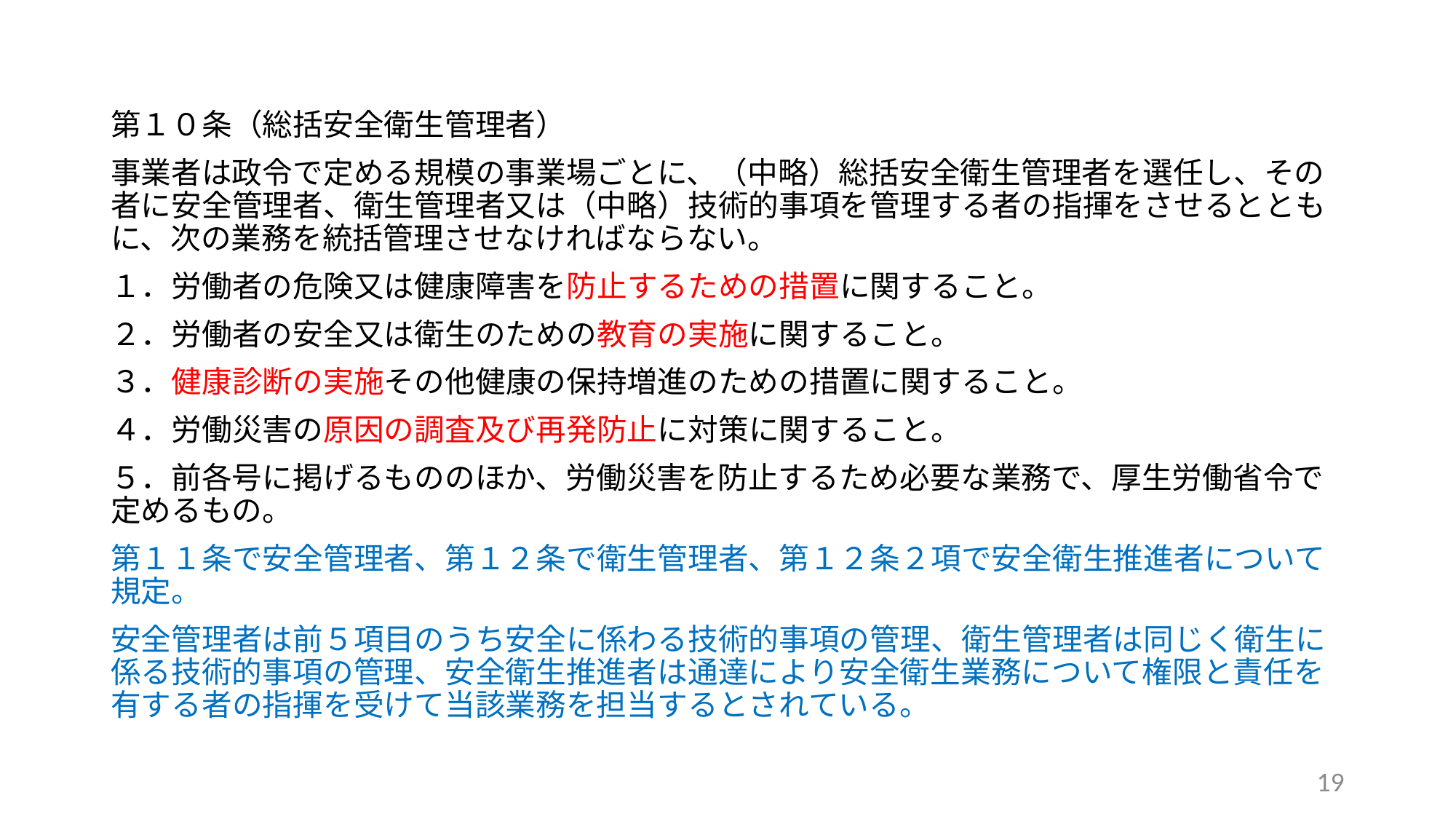

第１０条（総括安全衛生管理者）
事業者は政令で定める規模の事業場ごとに、（中略）総括安全衛生管理者を選任し、その者に安全管理者、衛生管理者又は（中略）技術的事項を管理する者の指揮をさせるとともに、次の業務を統括管理させなければならない。
１．労働者の危険又は健康障害を防止するための措置に関すること。
２．労働者の安全又は衛生のための教育の実施に関すること。
３．健康診断の実施その他健康の保持増進のための措置に関すること。
４．労働災害の原因の調査及び再発防止に対策に関すること。
５．前各号に掲げるもののほか、労働災害を防止するため必要な業務で、厚生労働省令で定めるもの。
第１１条で安全管理者、第１２条で衛生管理者、第１２条２項で安全衛生推進者について規定。
安全管理者は前５項目のうち安全に係わる技術的事項の管理、衛生管理者は同じく衛生に係る技術的事項の管理、安全衛生推進者は通達により安全衛生業務について権限と責任を有する者の指揮を受けて当該業務を担当するとされている。
19